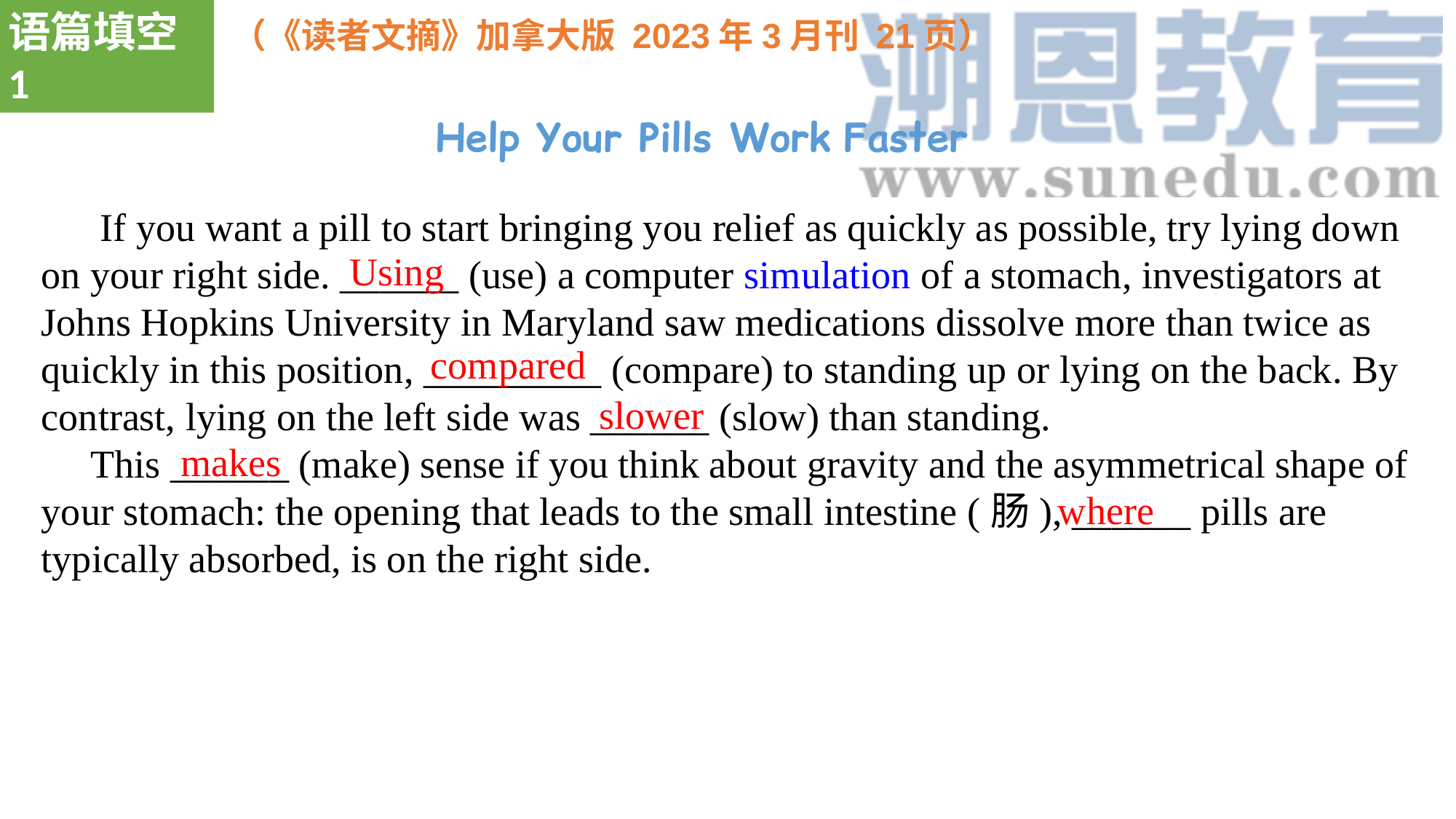

语篇填空1
（《读者文摘》加拿大版 2023年3月刊 21页）
Help Your Pills Work Faster
      If you want a pill to start bringing you relief as quickly as possible, try lying down on your right side. ______ (use) a computer simulation of a stomach, investigators at Johns Hopkins University in Maryland saw medications dissolve more than twice as quickly in this position, _________ (compare) to standing up or lying on the back. By contrast, lying on the left side was ______ (slow) than standing.
     This ______ (make) sense if you think about gravity and the asymmetrical shape of your stomach: the opening that leads to the small intestine (肠), ______ pills are typically absorbed, is on the right side.
Using
compared
slower
makes
where